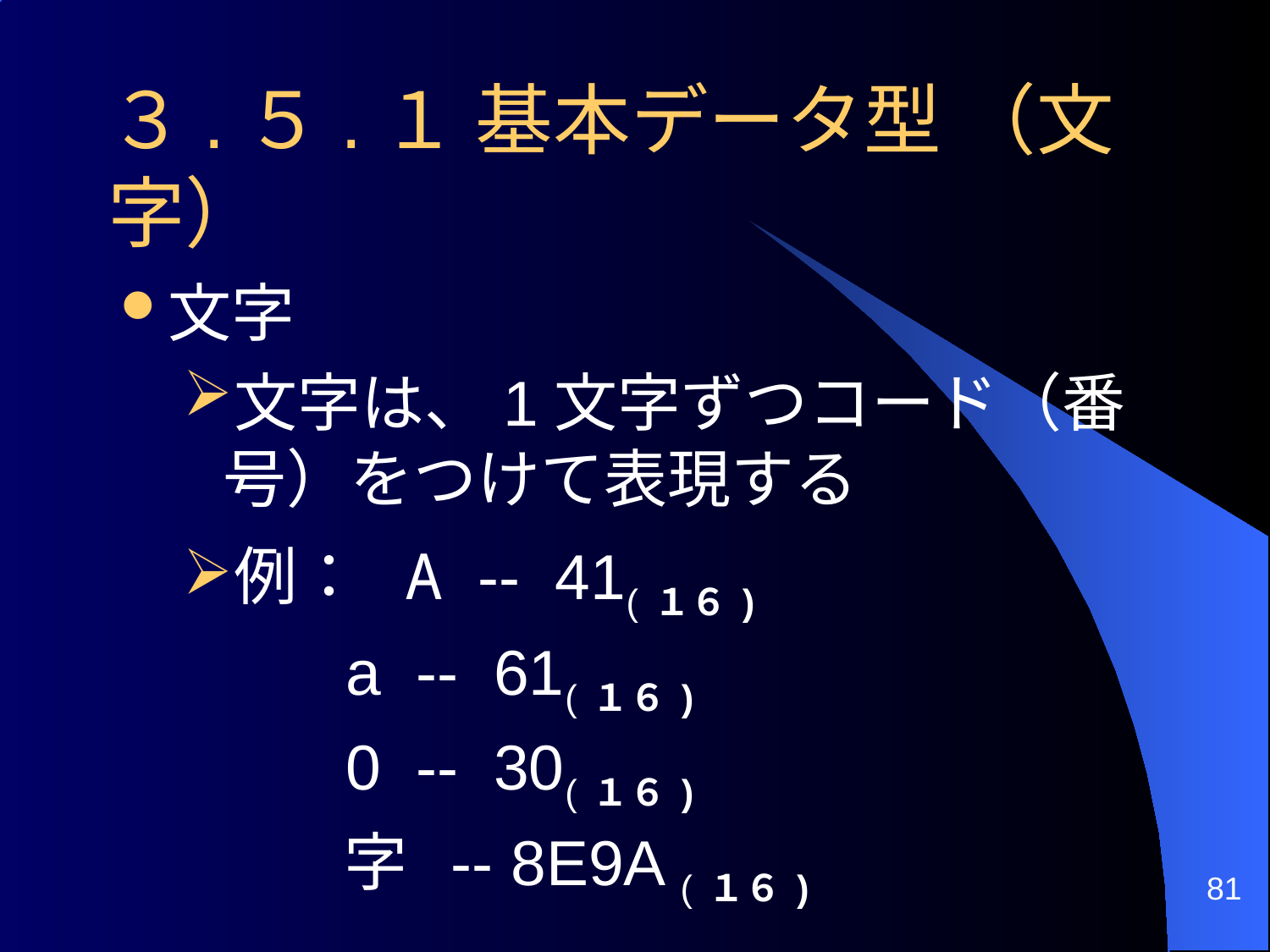

# ３.５.１ 基本データ型 （文字）
文字
文字は、1文字ずつコード（番号）をつけて表現する
例：  A  --  41(１６)
       a  --  61(１６)
       0  --  30(１６)
      字  -- 8E9A (１６)
81